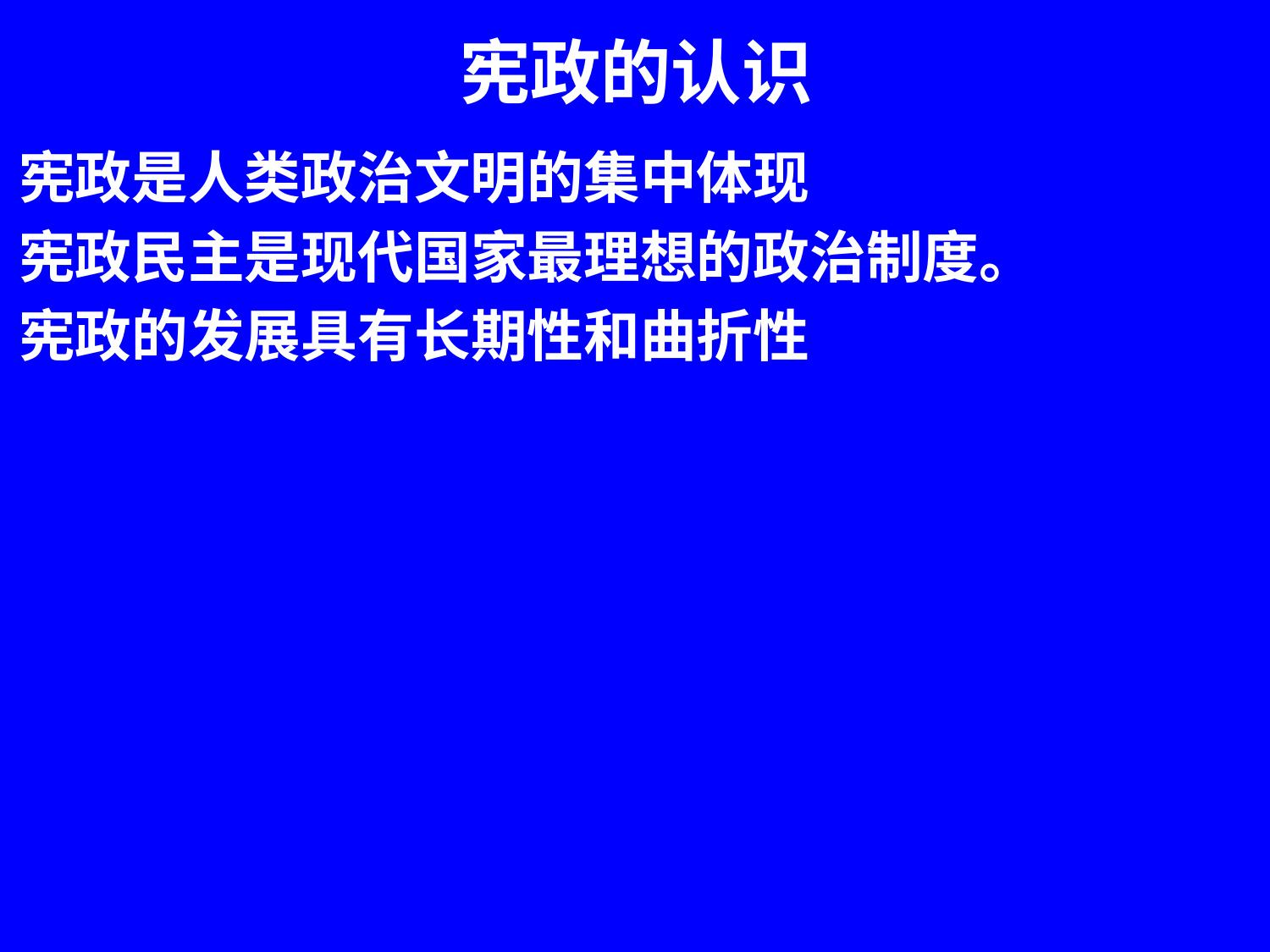

# 宪政的认识
宪政是人类政治文明的集中体现
宪政民主是现代国家最理想的政治制度。
宪政的发展具有长期性和曲折性